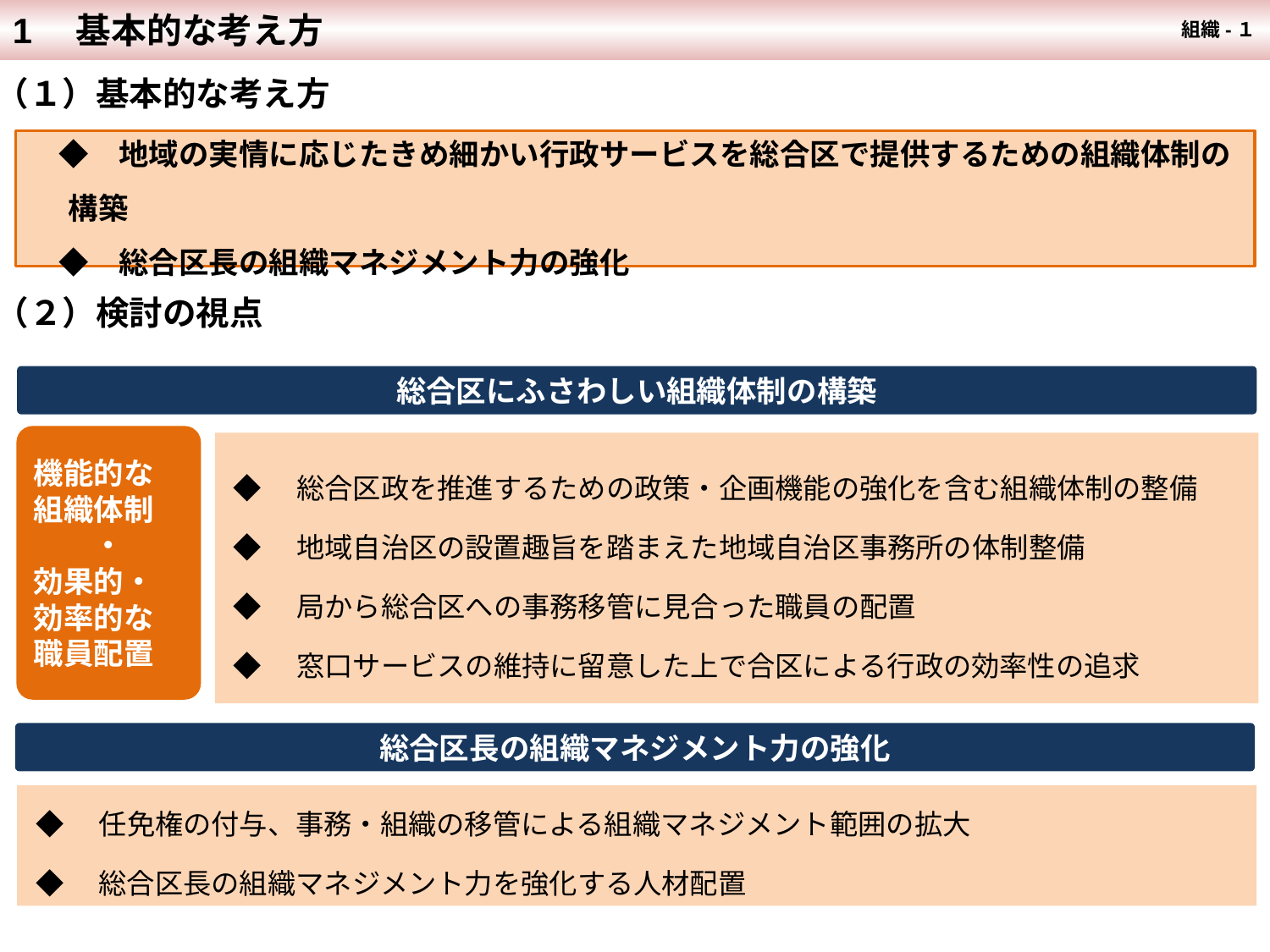

1　基本的な考え方
 組織-１
（１）基本的な考え方
　◆　地域の実情に応じたきめ細かい行政サービスを総合区で提供するための組織体制の構築
　◆　総合区長の組織マネジメント力の強化
（２）検討の視点
総合区にふさわしい組織体制の構築
機能的な
組織体制
・
効果的・
効率的な
職員配置
 ◆　総合区政を推進するための政策・企画機能の強化を含む組織体制の整備
 ◆　地域自治区の設置趣旨を踏まえた地域自治区事務所の体制整備
 ◆　局から総合区への事務移管に見合った職員の配置
 ◆　窓口サービスの維持に留意した上で合区による行政の効率性の追求
総合区長の組織マネジメント力の強化

 ◆　任免権の付与、事務・組織の移管による組織マネジメント範囲の拡大
 ◆　総合区長の組織マネジメント力を強化する人材配置